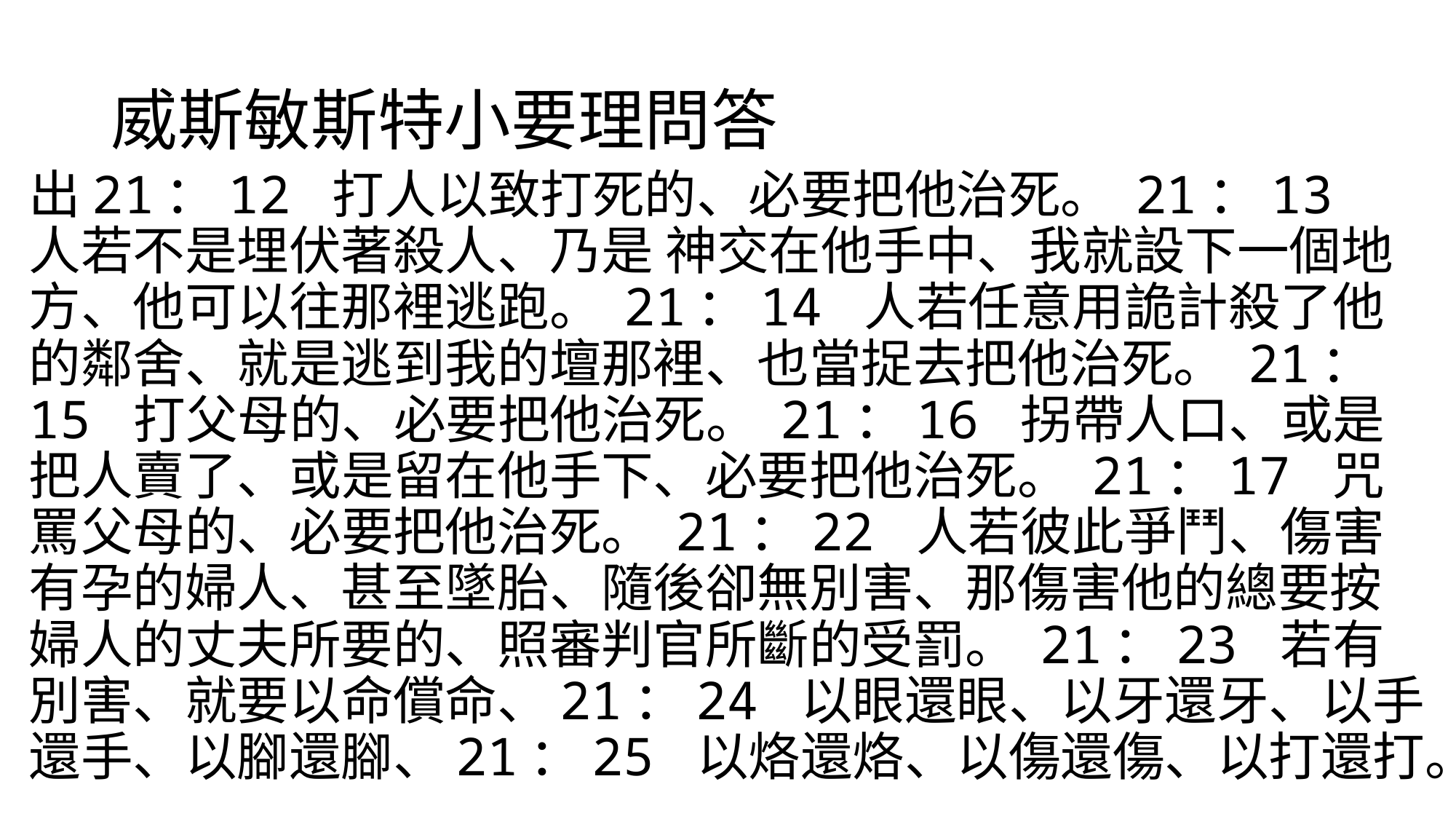

# 威斯敏斯特小要理問答
出21：12 打人以致打死的、必要把他治死。 21：13 人若不是埋伏著殺人、乃是 神交在他手中、我就設下一個地方、他可以往那裡逃跑。 21：14 人若任意用詭計殺了他的鄰舍、就是逃到我的壇那裡、也當捉去把他治死。 21：15 打父母的、必要把他治死。 21：16 拐帶人口、或是把人賣了、或是留在他手下、必要把他治死。 21：17 咒罵父母的、必要把他治死。 21：22 人若彼此爭鬥、傷害有孕的婦人、甚至墜胎、隨後卻無別害、那傷害他的總要按婦人的丈夫所要的、照審判官所斷的受罰。 21：23 若有別害、就要以命償命、21：24 以眼還眼、以牙還牙、以手還手、以腳還腳、21：25 以烙還烙、以傷還傷、以打還打。